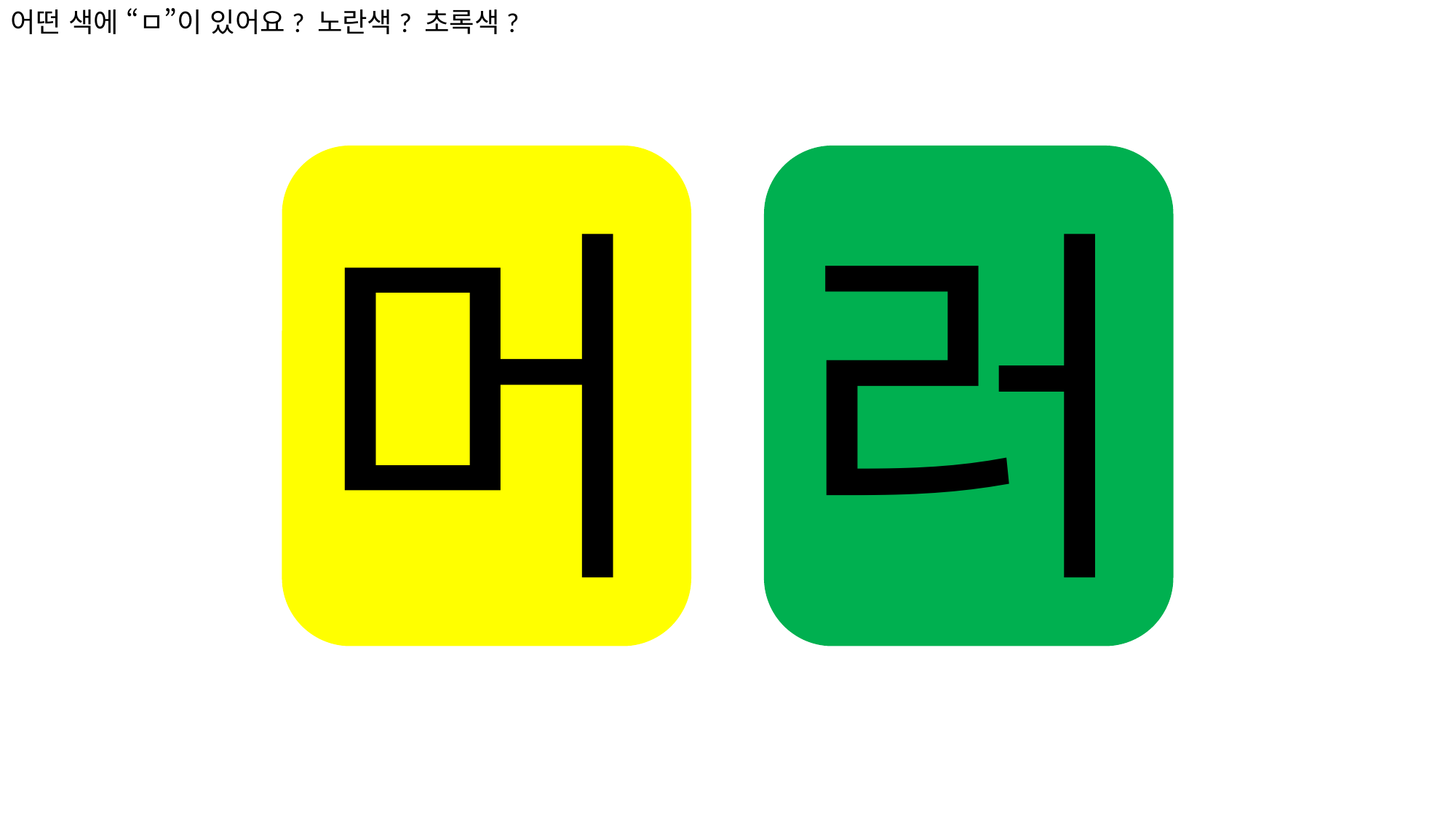

어떤 색에 “ㅁ”이 있어요? 노란색? 초록색?
머
러